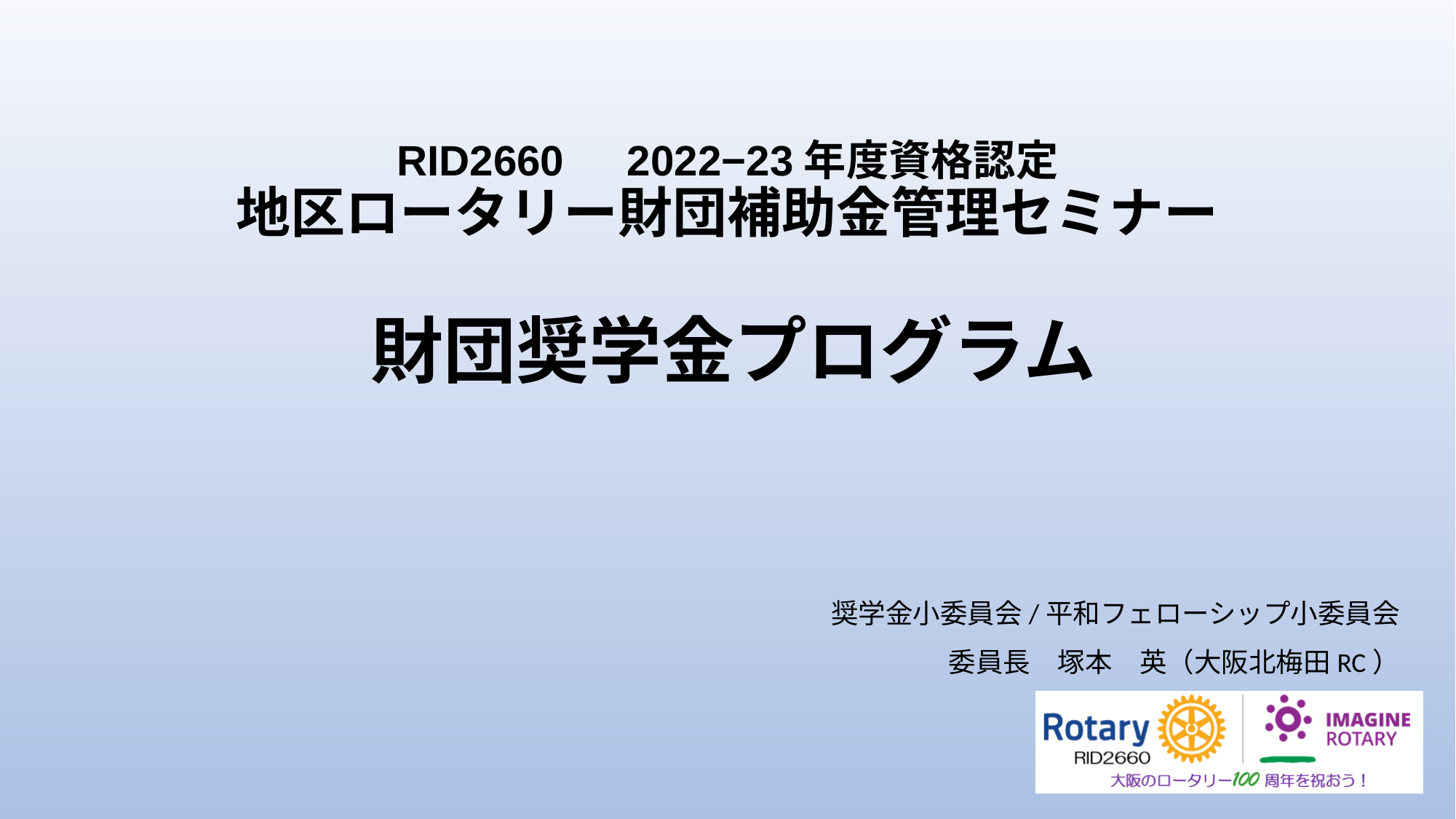

# RID2660　2022−23年度資格認定 地区ロータリー財団補助金管理セミナー
財団奨学金プログラム
奨学金小委員会/平和フェローシップ小委員会
委員長　塚本　英（大阪北梅田RC）